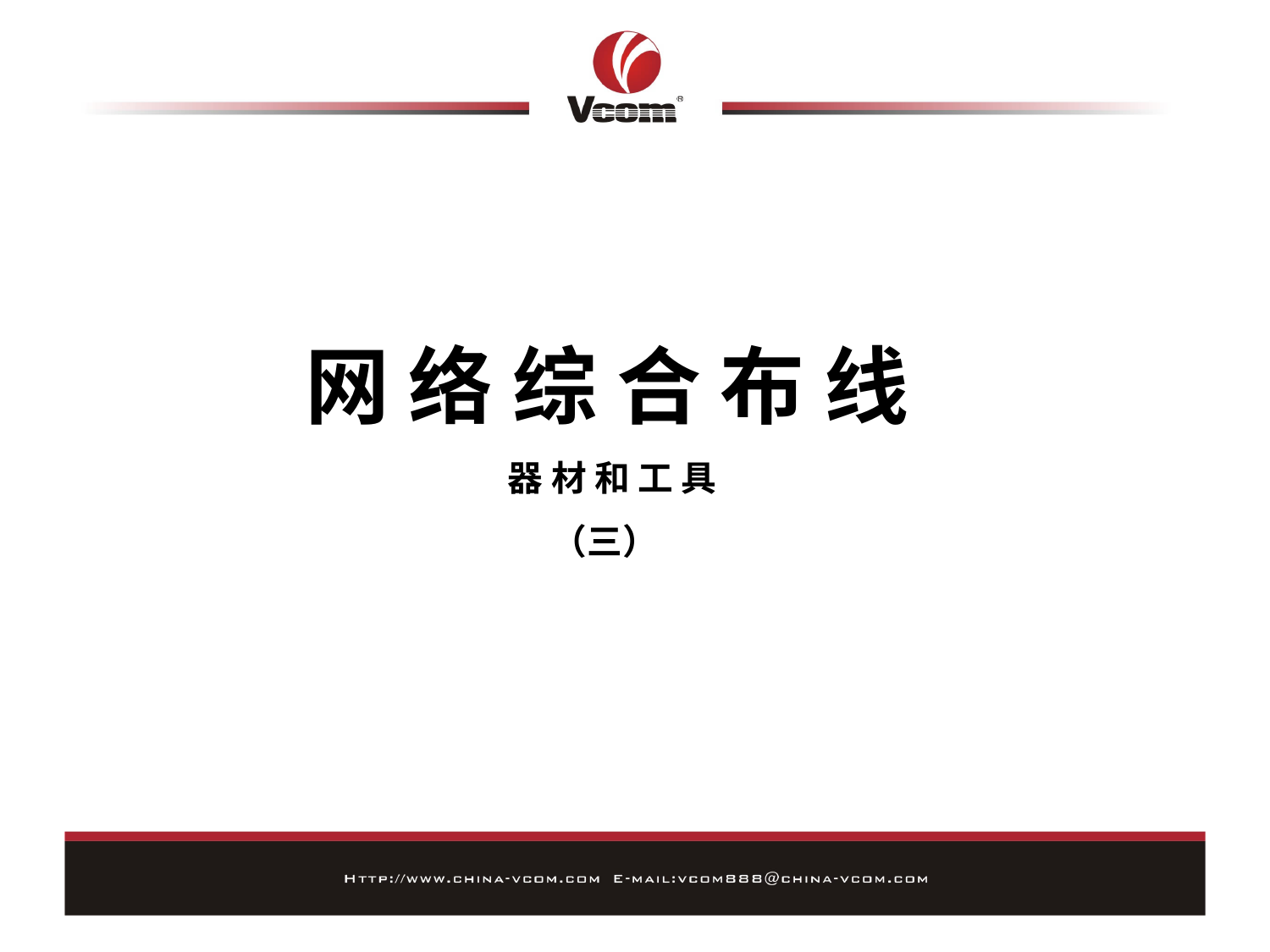

网 络 综 合 布 线
 器 材 和 工 具
（三）